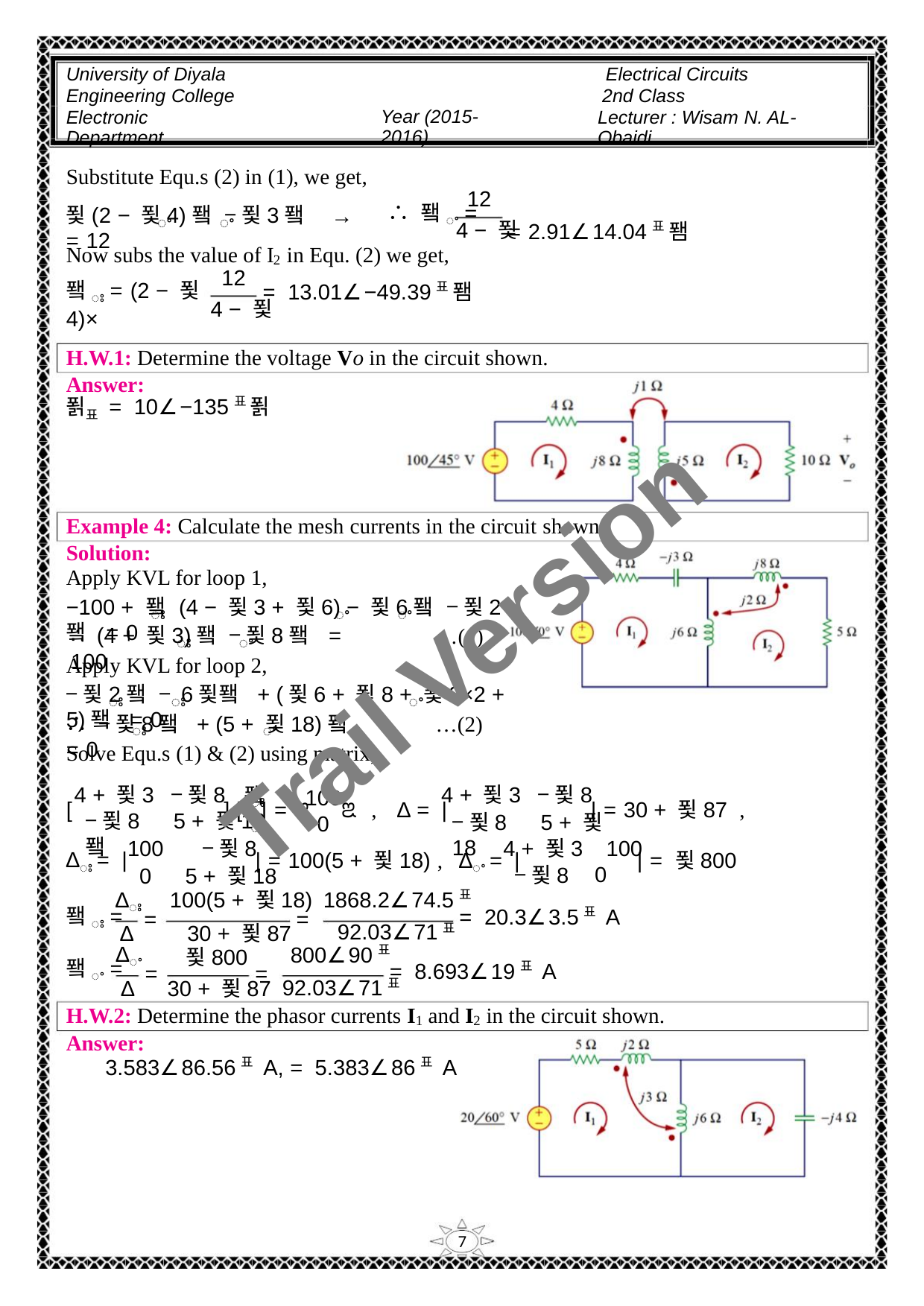

University of Diyala
Engineering College
Electronic Department
Electrical Circuits
2nd Class
Lecturer : Wisam N. AL-Obaidi
Year (2015-2016)
Substitute Equ.s (2) in (1), we get,
12
∴ 퐼ꢀ =
= 2.91∠14.04표 퐴
푗(2 − 푗4)퐼 − 푗3퐼 = 12
→
ꢀ
ꢀ
4 − 푗
Now subs the value of I in Equ. (2) we get,
2
12
= 13.01∠−49.39표 퐴
퐼ꢁ = (2 − 푗4)×
4 − 푗
H.W.1: Determine the voltage Vo in the circuit shown.
Answer:
푉표 = 10∠−135표 푉
Example 4: Calculate the mesh currents in the circuit shown
Solution:
Apply KVL for loop 1,
Trail Version
Trail Version
Trail Version
Trail Version
Trail Version
Trail Version
Trail Version
Trail Version
Trail Version
Trail Version
Trail Version
Trail Version
Trail Version
−100 + 퐼 (4 − 푗3 + 푗6) − 푗6퐼 − 푗2퐼 = 0
ꢁ
ꢀ
ꢀ
∴ (4 + 푗3)퐼 − 푗8퐼 = 100
…(1)
ꢁ
ꢀ
Apply KVL for loop 2,
−푗2퐼 − 6푗퐼 + (푗6 + 푗8 + 푗2×2 + 5)퐼 = 0
ꢁ
ꢁ
ꢀ
∴ −푗8퐼 + (5 + 푗18)퐼 = 0
…(2)
ꢁ
ꢀ
Solve Equ.s (1) & (2) using matrix,
4 + 푗3
−푗8 5 + 푗18 퐼
−푗8
4 + 푗3
−푗8 5 + 푗18
−푗8
퐼
100
0
ꢁ
] [ ] = ꢂ
ꢃ , ∆ = |
| = 30 + 푗87 ,
[
ꢀ
100
0
−푗8
5 + 푗18
4 + 푗3 100
−푗8
∆ꢁ = |
| = 100(5 + 푗18) , ∆ꢀ = | | = 푗800
0
1868.2∠74.5표
92.03∠71표
∆ꢁ 100(5 + 푗18)
= 20.3∠3.5표 A
퐼ꢁ =
퐼ꢀ =
=
=
∆
30 + 푗87
800∠90표
∆ꢀ
푗800
= 8.693∠19표 A
=
=
92.03∠71표
∆
30 + 푗87
H.W.2: Determine the phasor currents I and I in the circuit shown.
1
2
Answer:
3.583∠86.56표 A, = 5.383∠86표 A
7